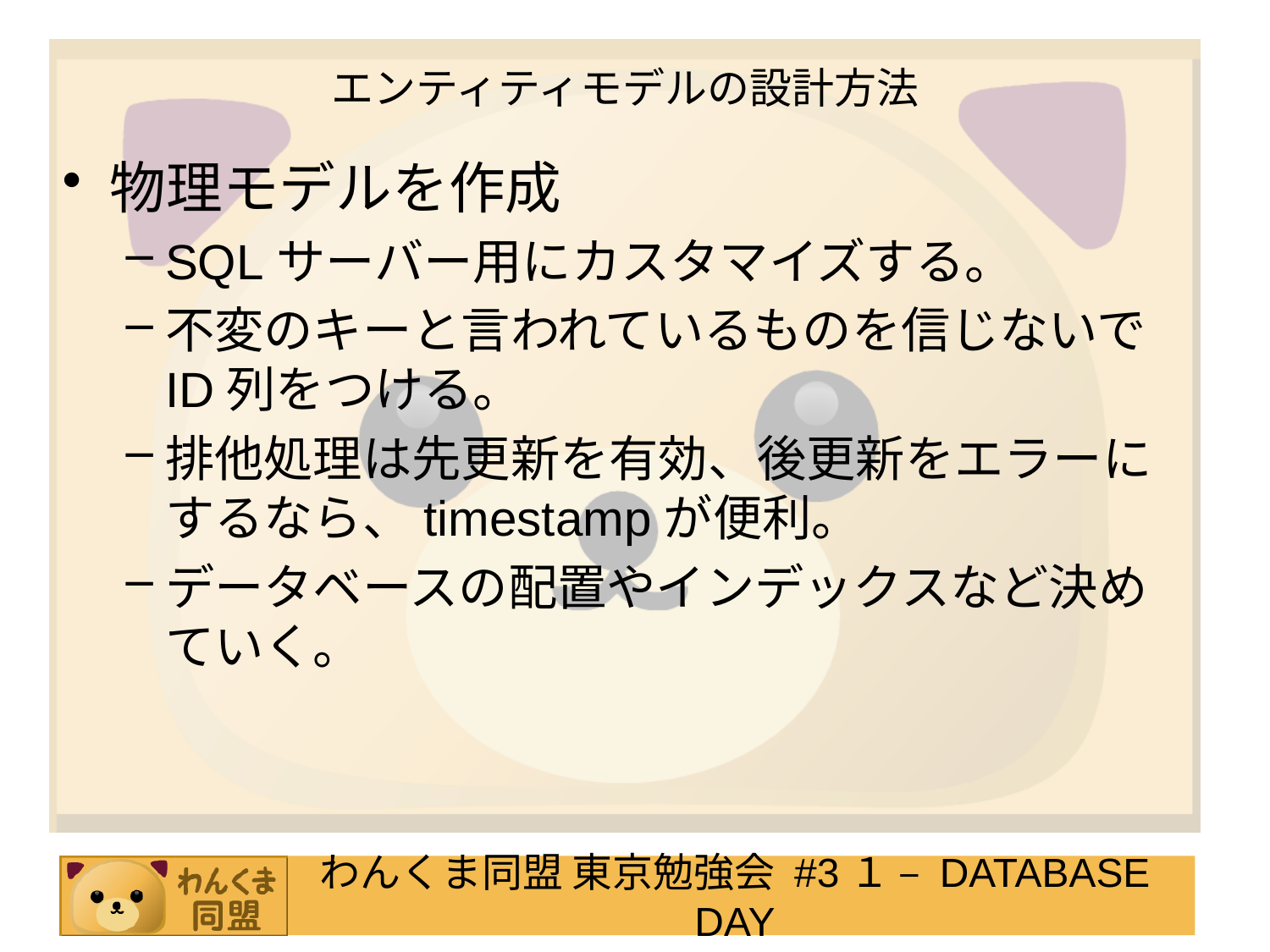

# エンティティモデルの設計方法
物理モデルを作成
SQLサーバー用にカスタマイズする。
不変のキーと言われているものを信じないでID列をつける。
排他処理は先更新を有効、後更新をエラーにするなら、timestampが便利。
データベースの配置やインデックスなど決めていく。